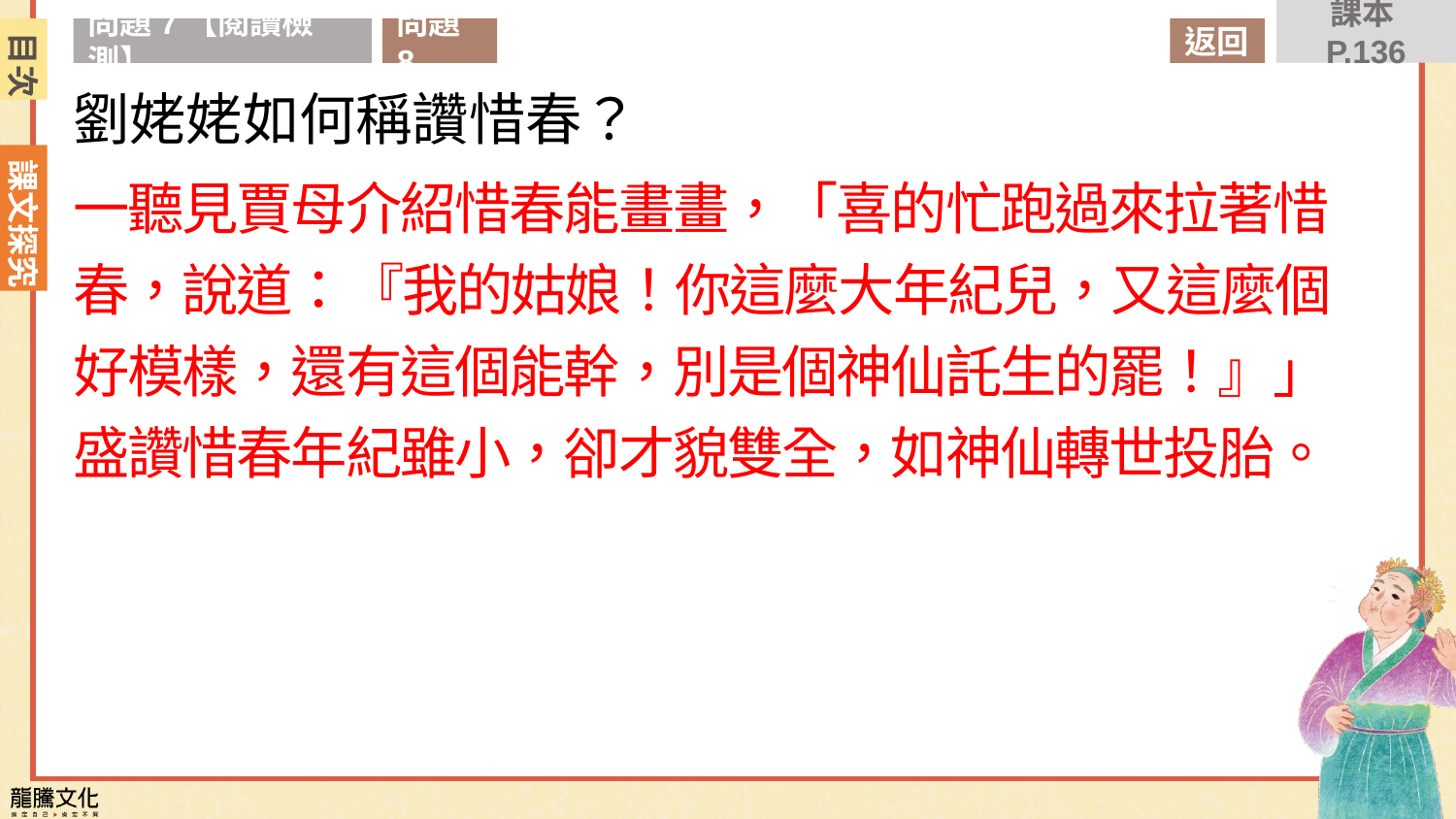

課本P.136
目次
問題7【閱讀檢測】
問題8
返回
劉姥姥如何稱讚惜春？
一聽見賈母介紹惜春能畫畫，「喜的忙跑過來拉著惜春，說道：『我的姑娘！你這麼大年紀兒，又這麼個好模樣，還有這個能幹，別是個神仙託生的罷！』」盛讚惜春年紀雖小，卻才貌雙全，如神仙轉世投胎。